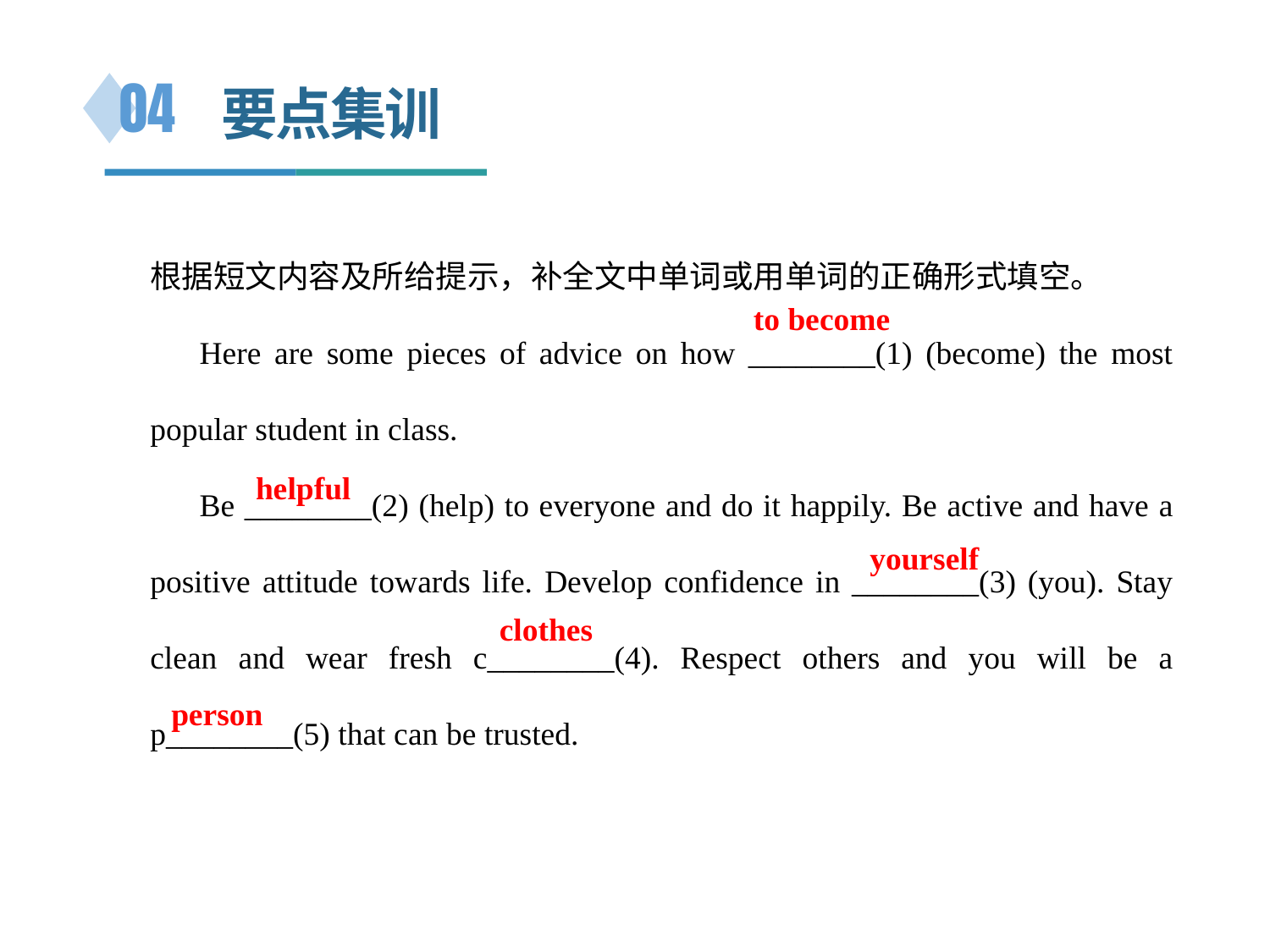

要点集训
04

根据短文内容及所给提示，补全文中单词或用单词的正确形式填空。
Here are some pieces of advice on how ________(1) (become) the most popular student in class.
Be ________(2) (help) to everyone and do it happily. Be active and have a positive attitude towards life. Develop confidence in ________(3) (you). Stay clean and wear fresh c________(4). Respect others and you will be a p________(5) that can be trusted.
to become
helpful
yourself
clothes
person